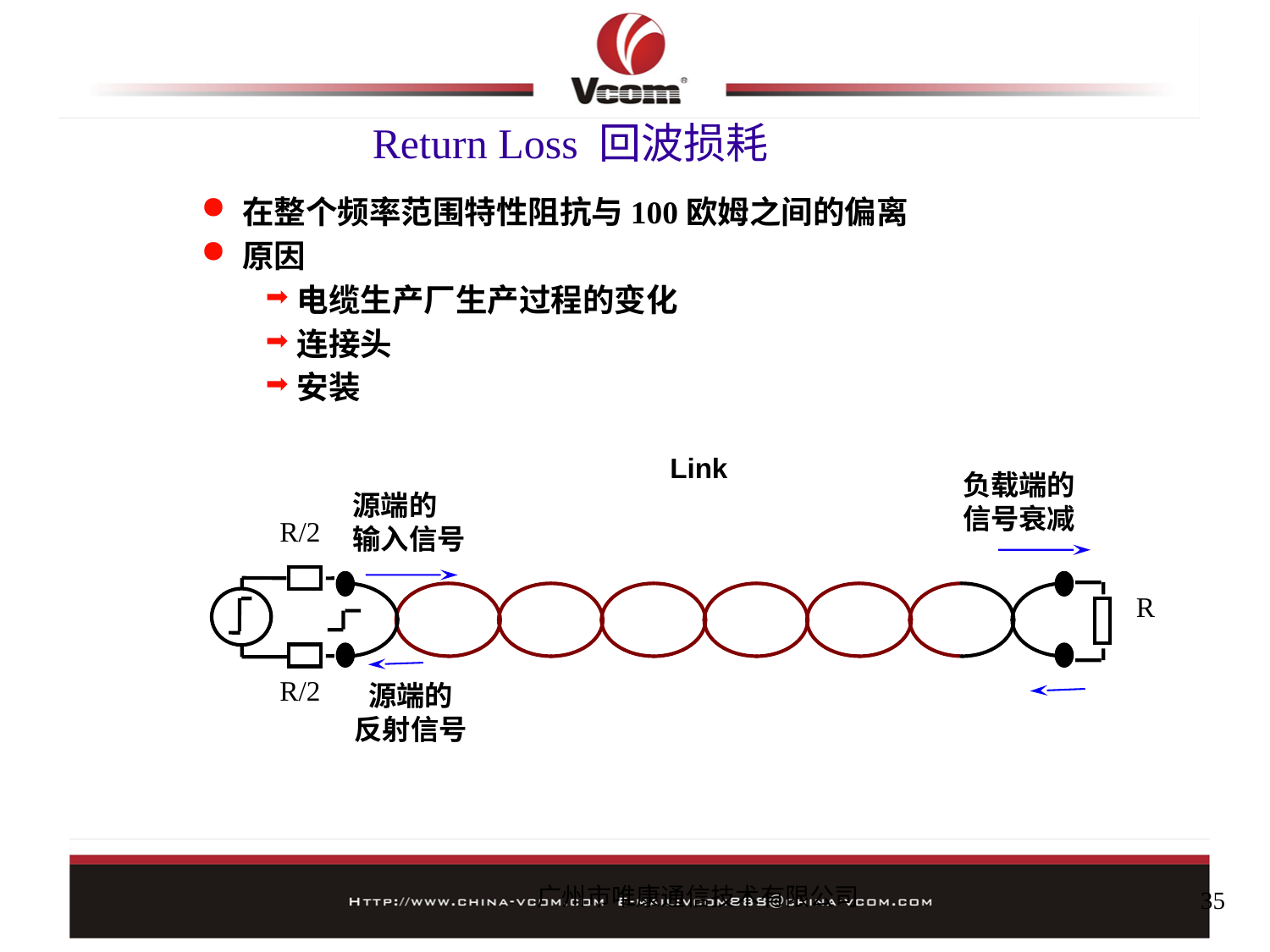

Return Loss 回波损耗
在整个频率范围特性阻抗与100欧姆之间的偏离
原因
电缆生产厂生产过程的变化
连接头
安装
Link
负载端的
信号衰减
源端的
输入信号
R/2

R

R/2
源端的
反射信号

广州市唯康通信技术有限公司
35